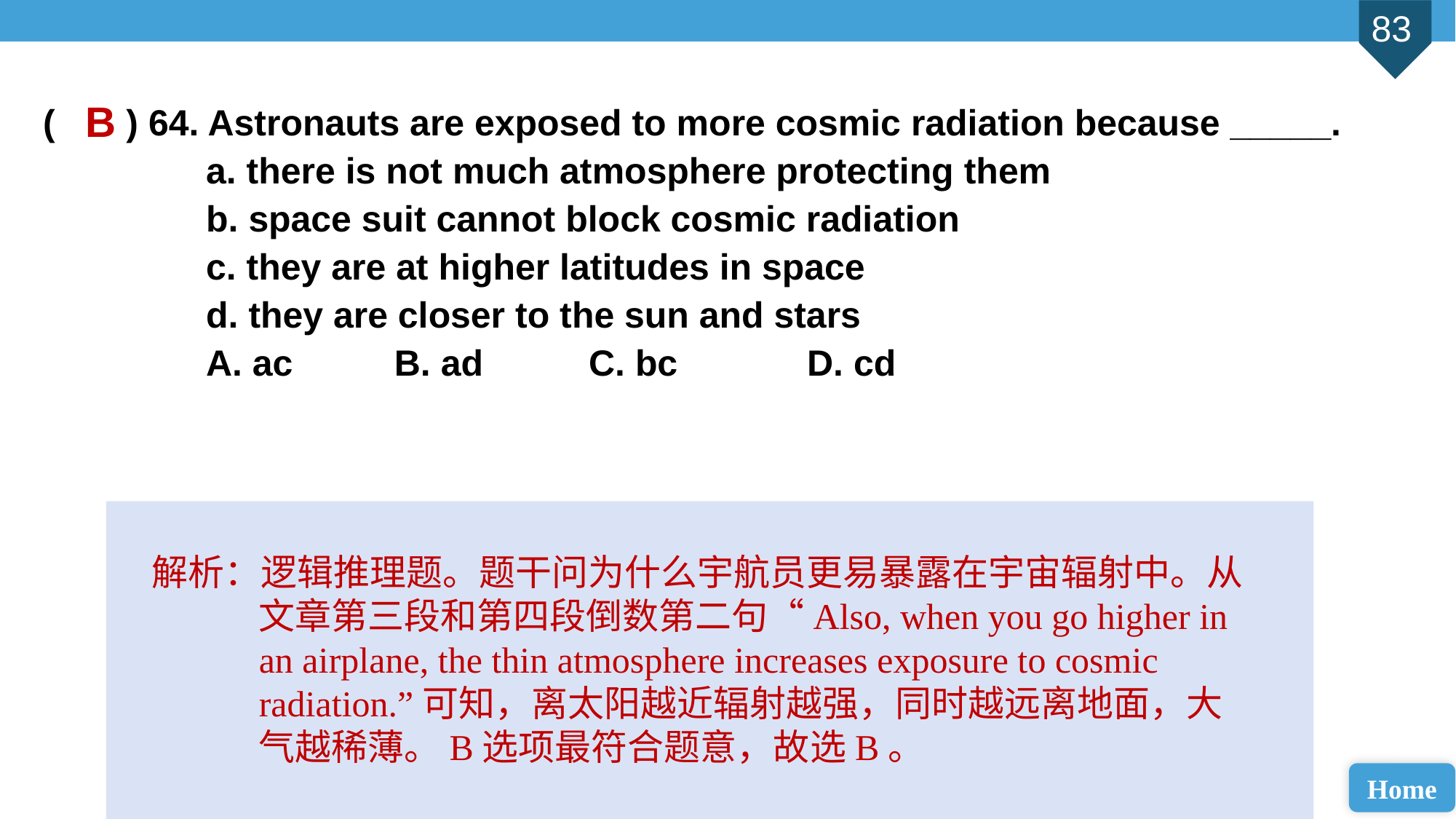

B
(       ) 64. Astronauts are exposed to more cosmic radiation because _____.
                a. there is not much atmosphere protecting them
                b. space suit cannot block cosmic radiation
                c. they are at higher latitudes in space
                d. they are closer to the sun and stars
                A. ac          B. ad 	C. bc 		D. cd

解析：逻辑推理题。题干问为什么宇航员更易暴露在宇宙辐射中。从文章第三段和第四段倒数第二句“Also, when you go higher in an airplane, the thin atmosphere increases exposure to cosmic radiation.”可知，离太阳越近辐射越强，同时越远离地面，大气越稀薄。B选项最符合题意，故选B。